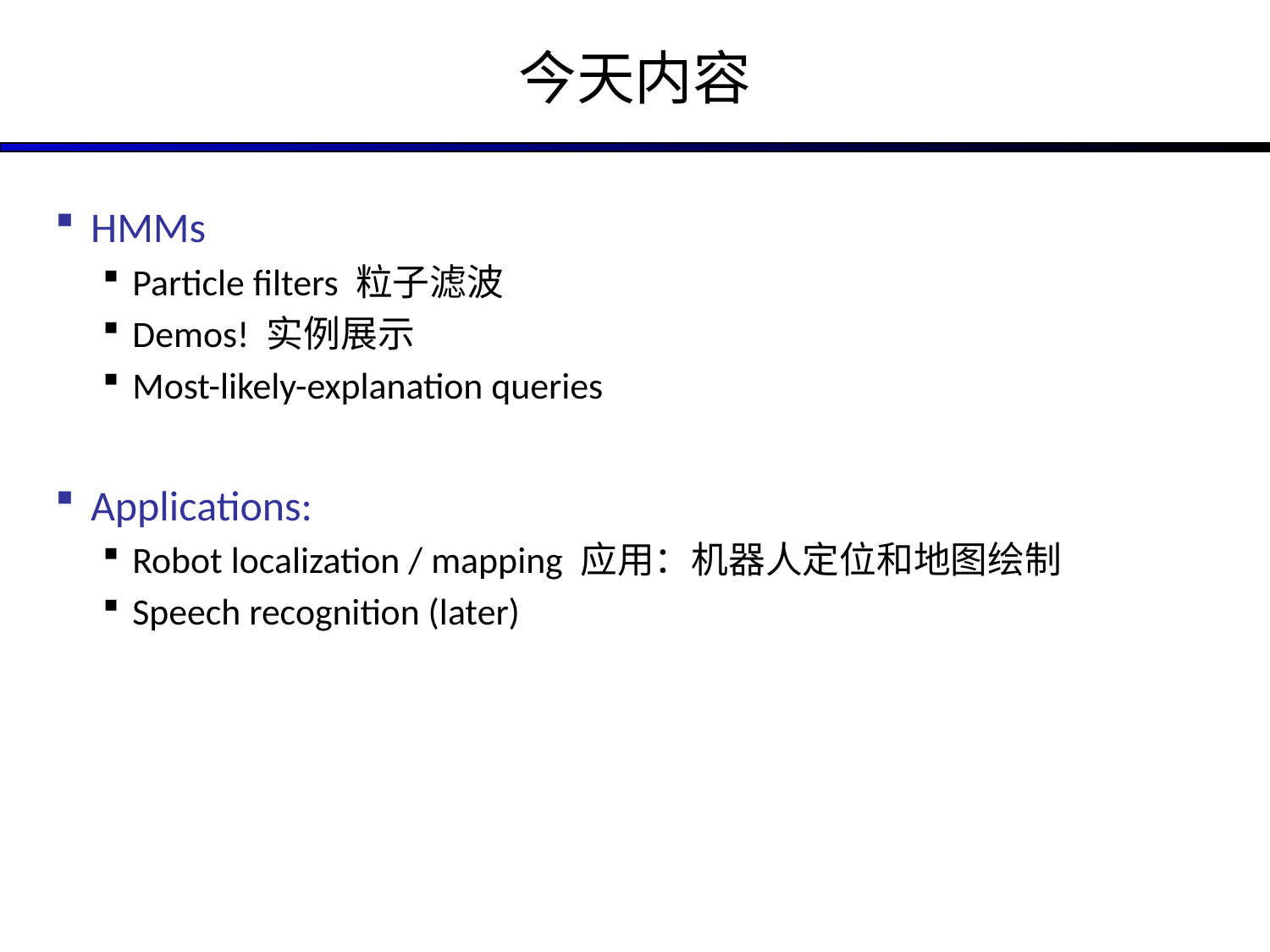

# 今天内容
HMMs
Particle filters 粒子滤波
Demos! 实例展示
Most-likely-explanation queries

Applications:
Robot localization / mapping 应用：机器人定位和地图绘制
Speech recognition (later)